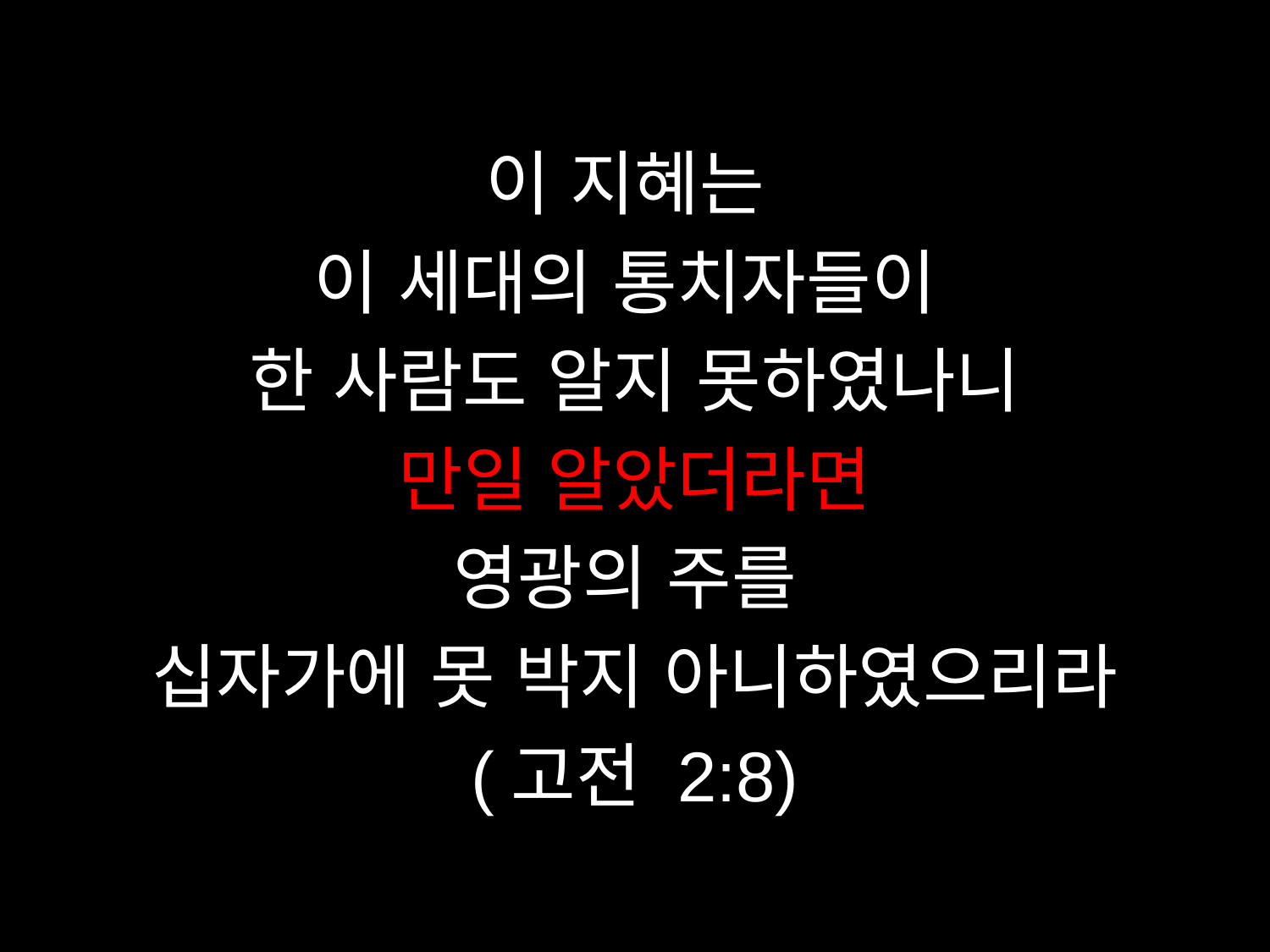

이 지혜는
이 세대의 통치자들이
한 사람도 알지 못하였나니
만일 알았더라면
영광의 주를
십자가에 못 박지 아니하였으리라
(고전 2:8)